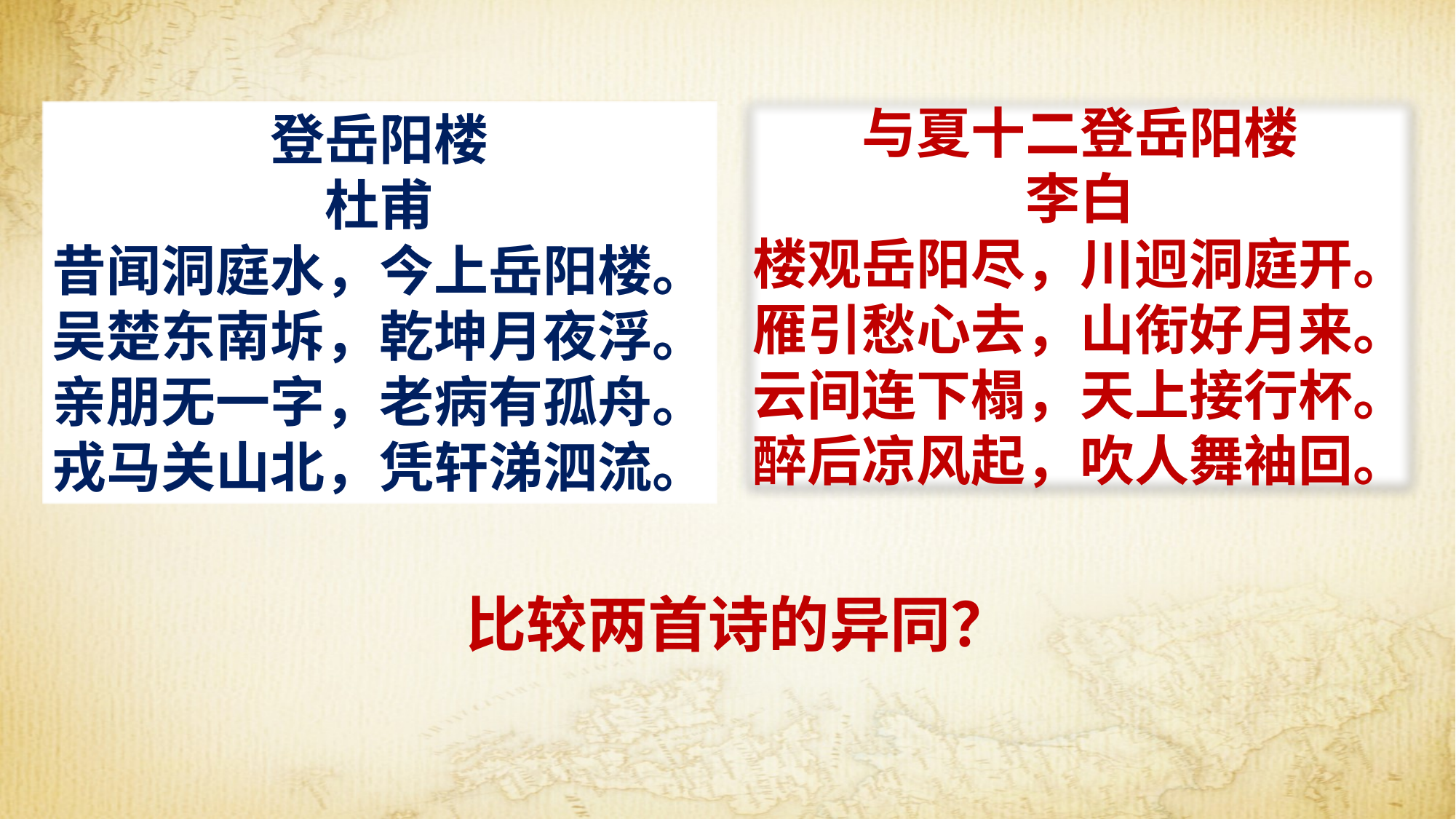

与夏十二登岳阳楼
李白
楼观岳阳尽，川迥洞庭开。
雁引愁心去，山衔好月来。
云间连下榻，天上接行杯。
醉后凉风起，吹人舞袖回。
登岳阳楼
杜甫
昔闻洞庭水，今上岳阳楼。
吴楚东南坼，乾坤月夜浮。
亲朋无一字，老病有孤舟。
戎马关山北，凭轩涕泗流。
比较两首诗的异同？